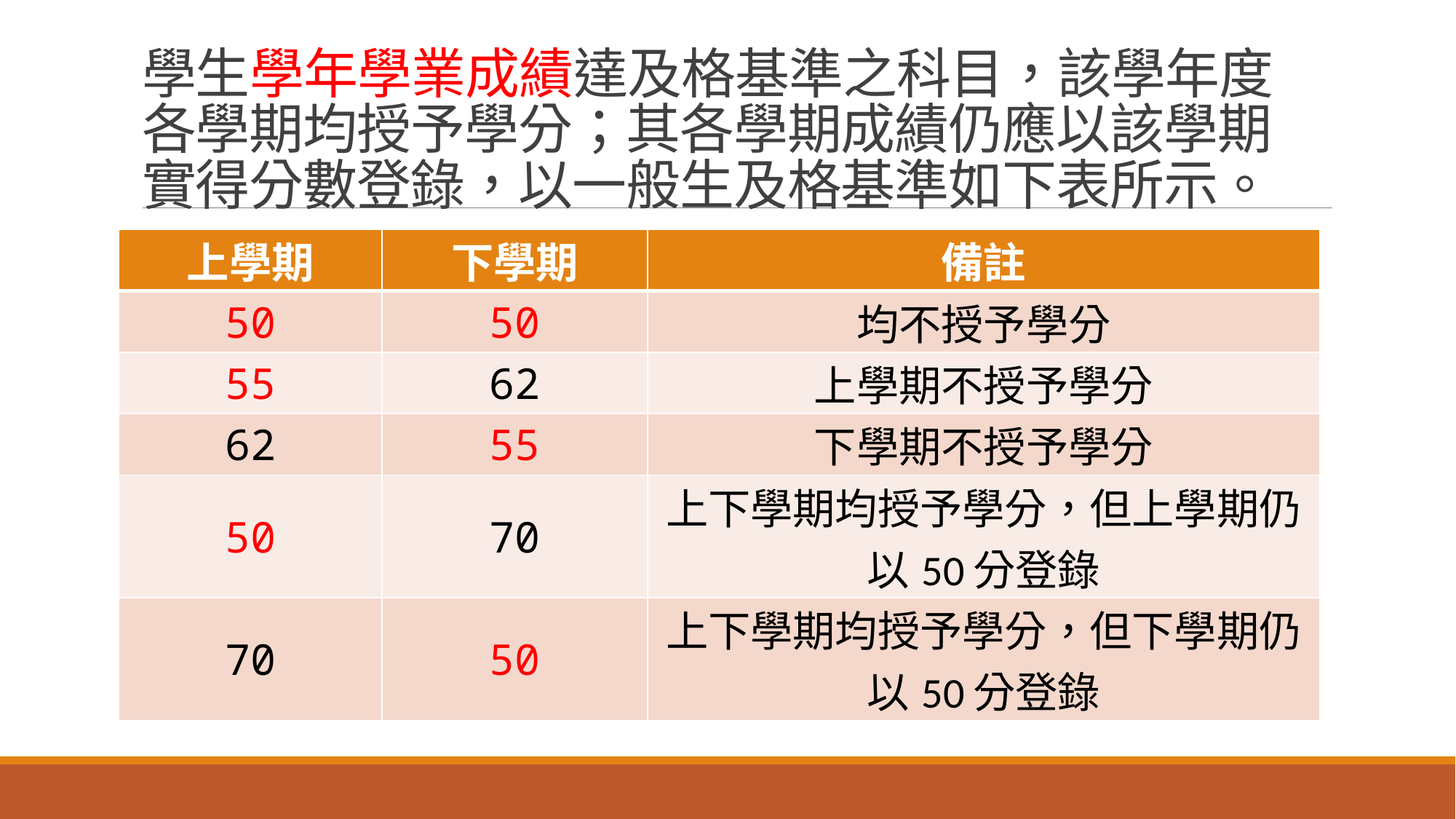

# 學生學年學業成績達及格基準之科目，該學年度各學期均授予學分；其各學期成績仍應以該學期實得分數登錄，以一般生及格基準如下表所示。
| 上學期 | 下學期 | 備註 |
| --- | --- | --- |
| 50 | 50 | 均不授予學分 |
| 55 | 62 | 上學期不授予學分 |
| 62 | 55 | 下學期不授予學分 |
| 50 | 70 | 上下學期均授予學分，但上學期仍以50分登錄 |
| 70 | 50 | 上下學期均授予學分，但下學期仍以50分登錄 |